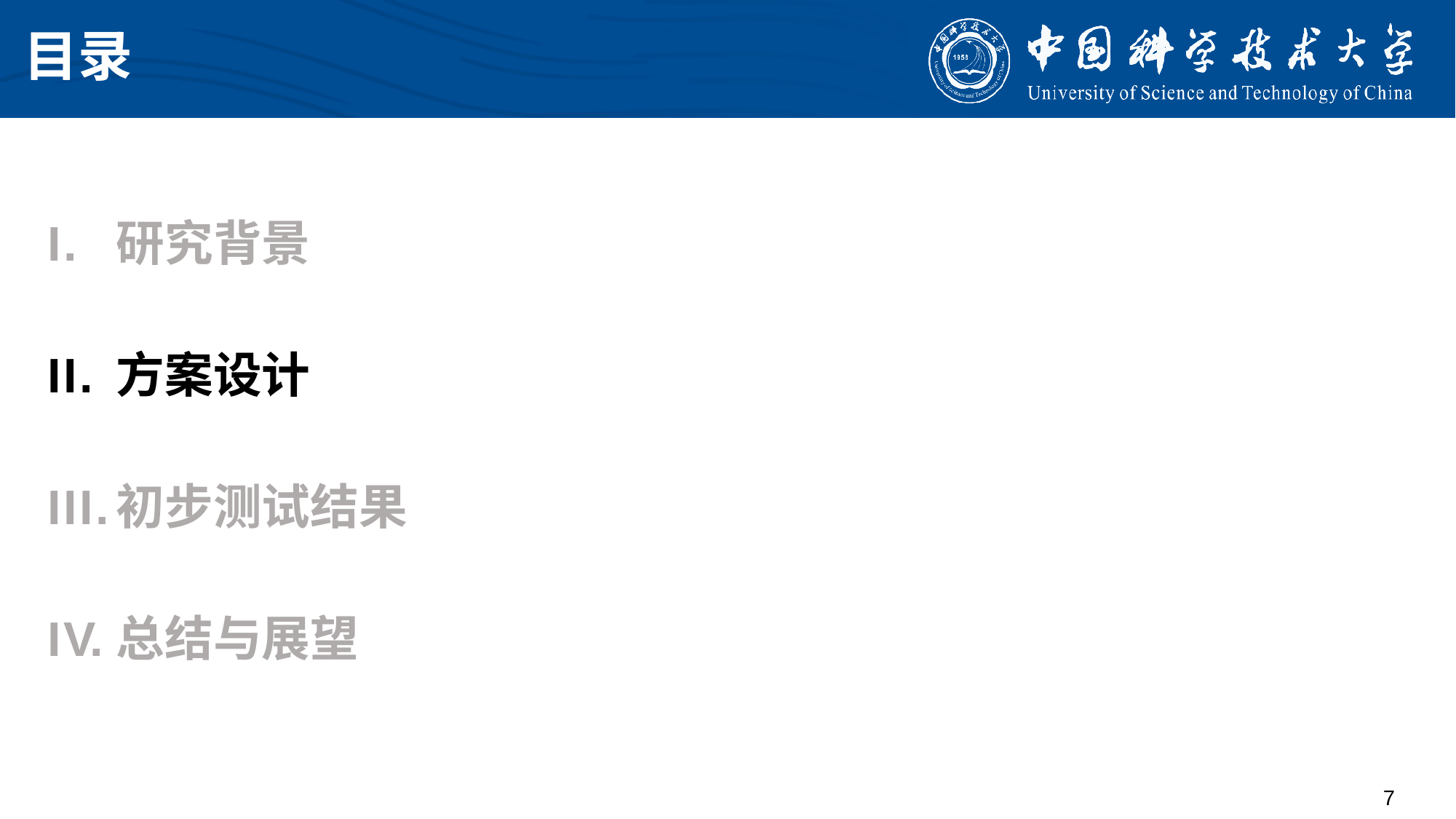

# 目录
研究背景
方案设计
初步测试结果
总结与展望

7